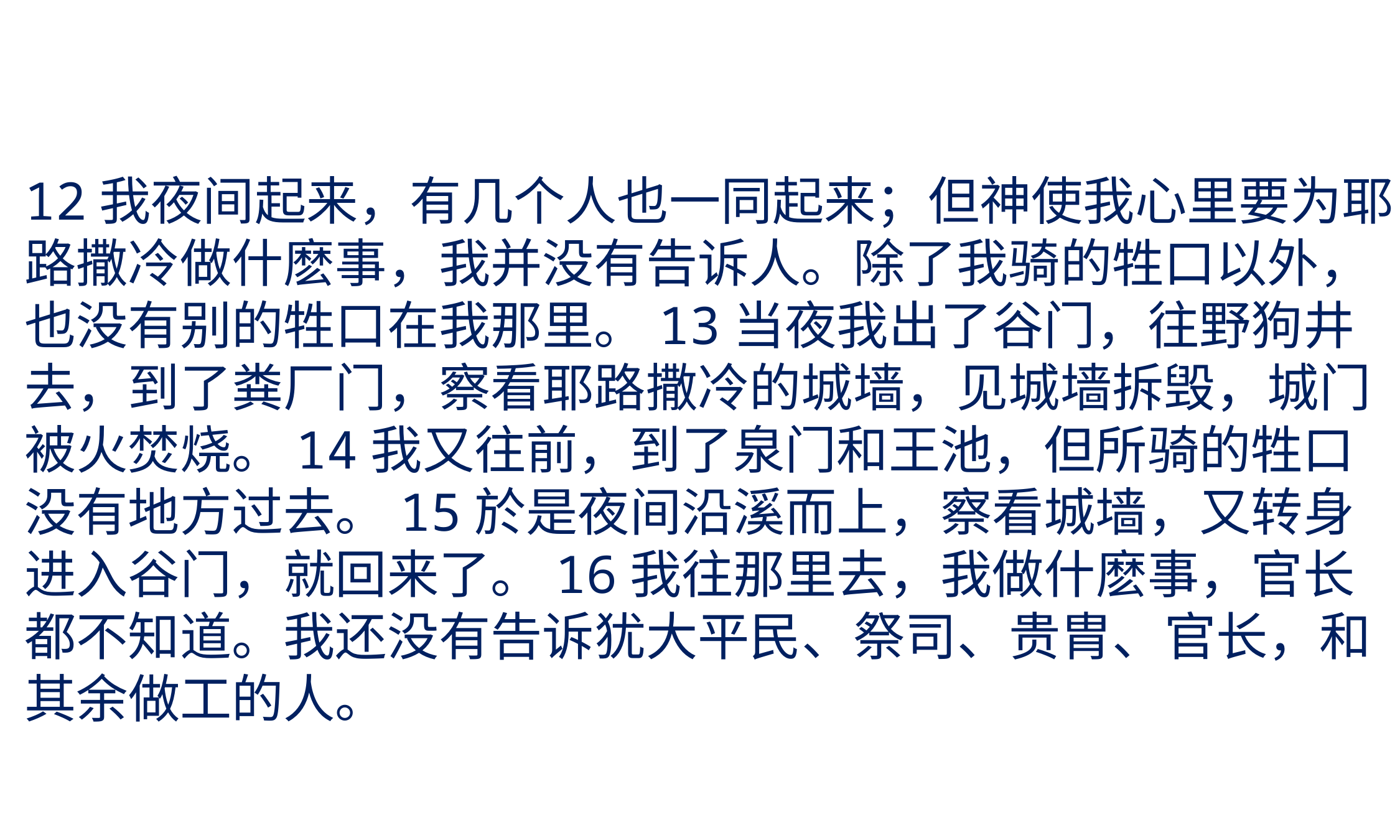

12我夜间起来，有几个人也一同起来；但神使我心里要为耶路撒冷做什麽事，我并没有告诉人。除了我骑的牲口以外，也没有别的牲口在我那里。13当夜我出了谷门，往野狗井去，到了粪厂门，察看耶路撒冷的城墙，见城墙拆毁，城门被火焚烧。14我又往前，到了泉门和王池，但所骑的牲口没有地方过去。15於是夜间沿溪而上，察看城墙，又转身进入谷门，就回来了。16我往那里去，我做什麽事，官长都不知道。我还没有告诉犹大平民、祭司、贵胄、官长，和其余做工的人。